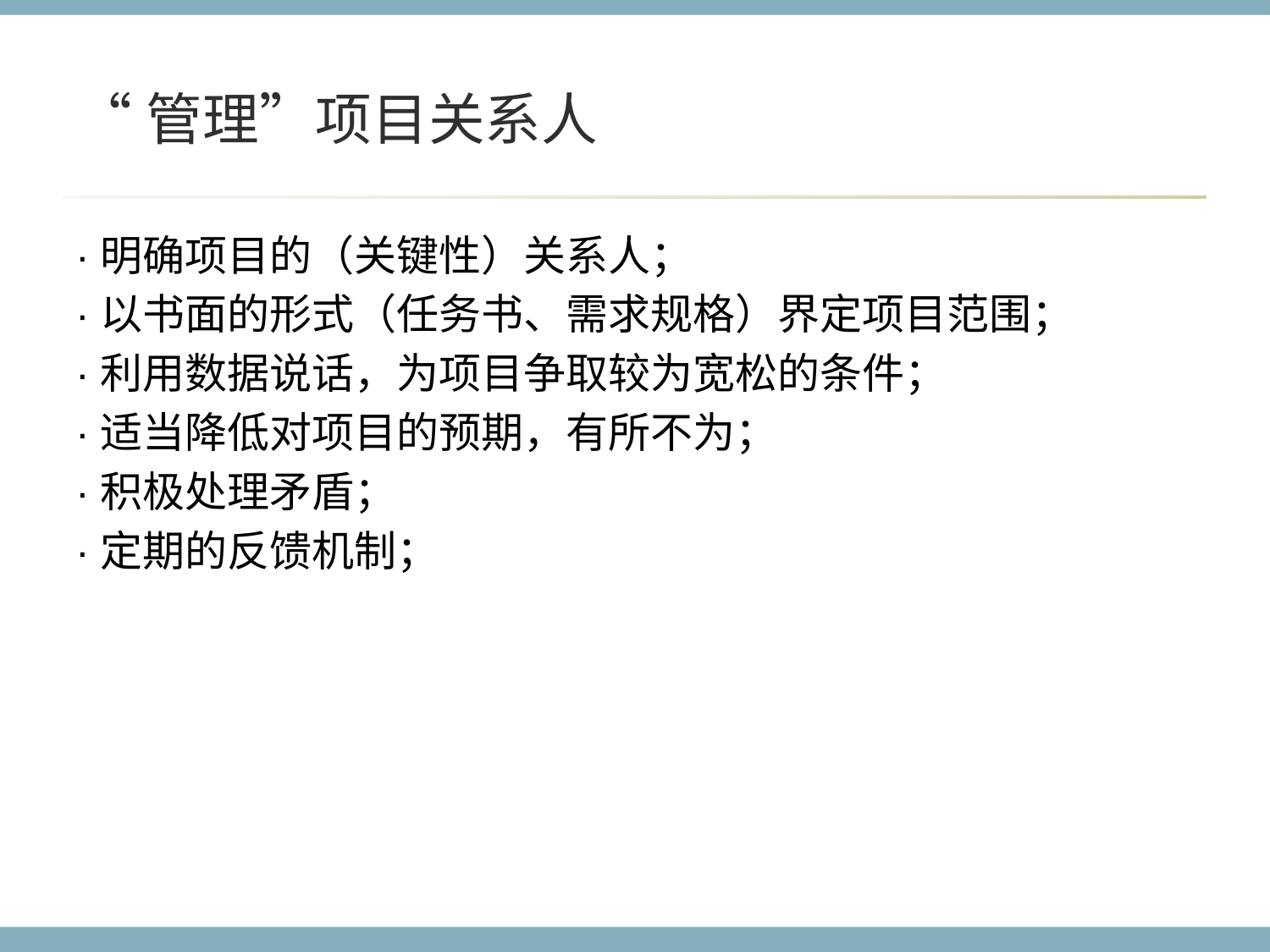

# “管理”项目关系人
·明确项目的（关键性）关系人；
·以书面的形式（任务书、需求规格）界定项目范围；
·利用数据说话，为项目争取较为宽松的条件；
·适当降低对项目的预期，有所不为；
·积极处理矛盾；
·定期的反馈机制；